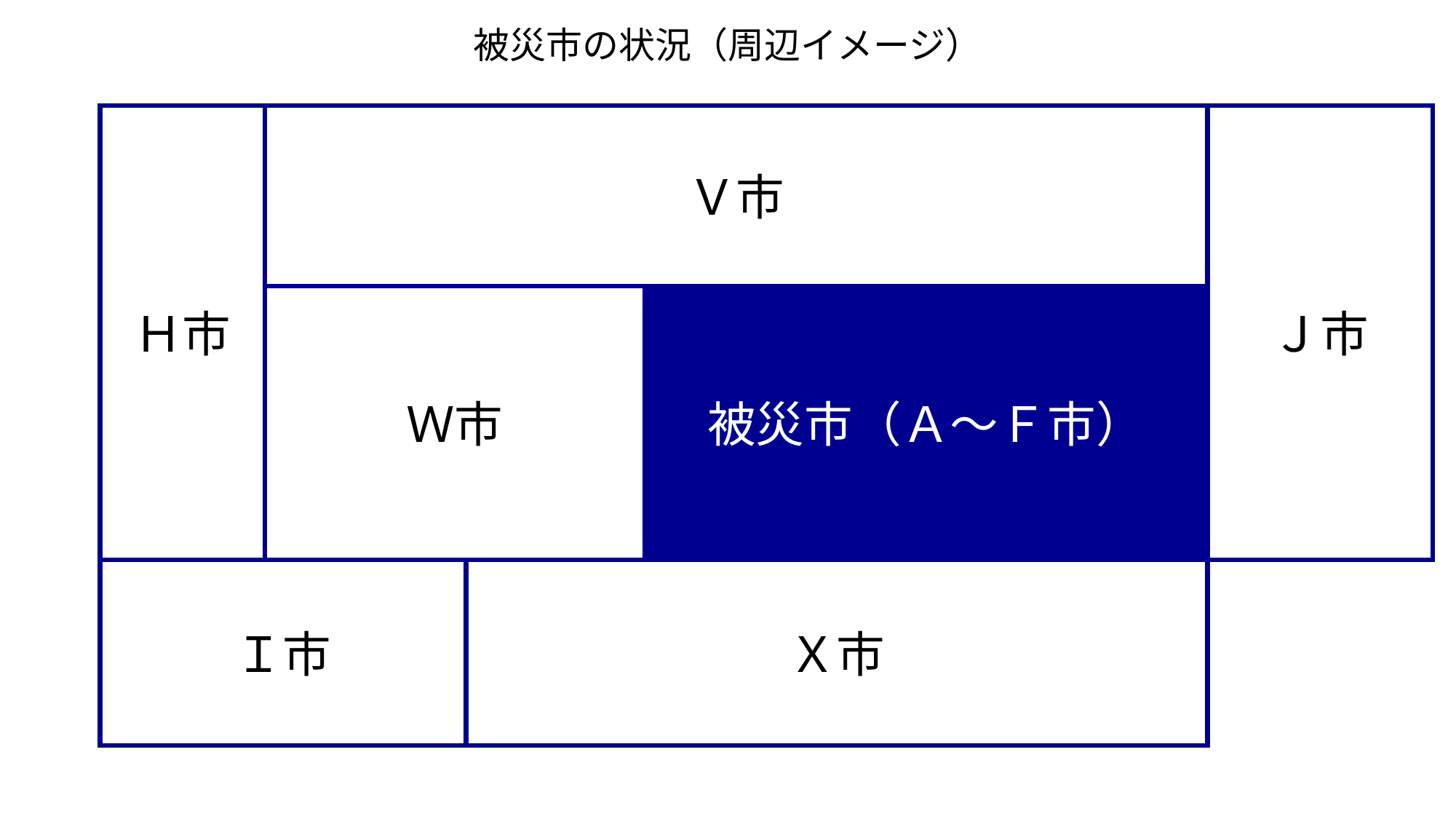

被災市の状況（周辺イメージ）
Ｈ市
Ｖ市
Ｊ市
Ｗ市
被災市（Ａ～Ｆ市）
Ｉ市
Ｘ市